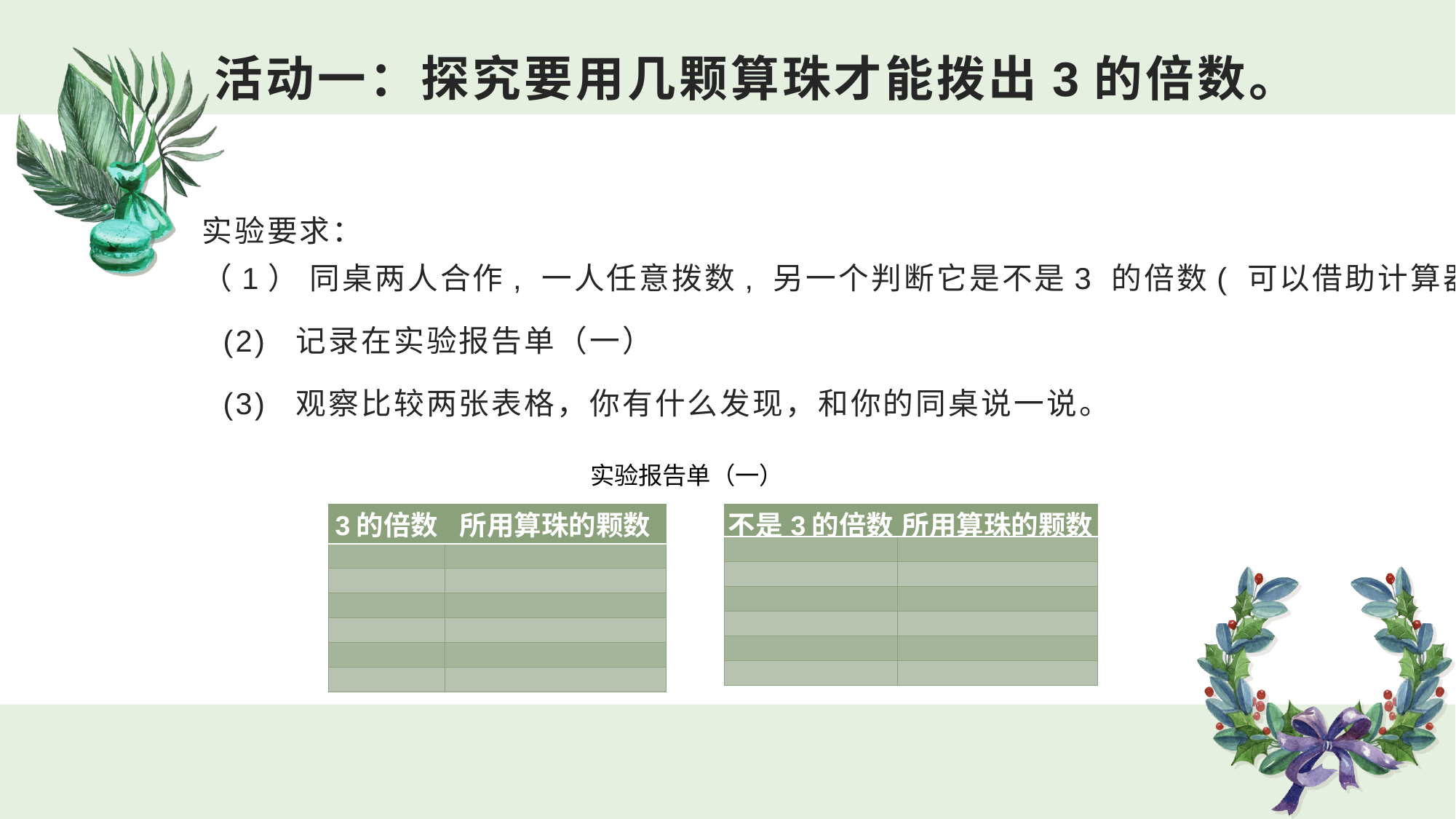

# 活动一：探究要用几颗算珠才能拨出3的倍数。
实验要求：
（1） 同桌两人合作, 一人任意拨数, 另一个判断它是不是3 的倍数( 可以借助计算器) ;
  (2)  记录在实验报告单（一）
  (3)  观察比较两张表格，你有什么发现，和你的同桌说一说。
实验报告单（一）
| 3的倍数 | 所用算珠的颗数 |
| --- | --- |
|  |  |
|  |  |
|  |  |
|  |  |
|  |  |
|  |  |
| 不是3的倍数 | 所用算珠的颗数 |
| --- | --- |
|  |  |
|  |  |
|  |  |
|  |  |
|  |  |
|  |  |